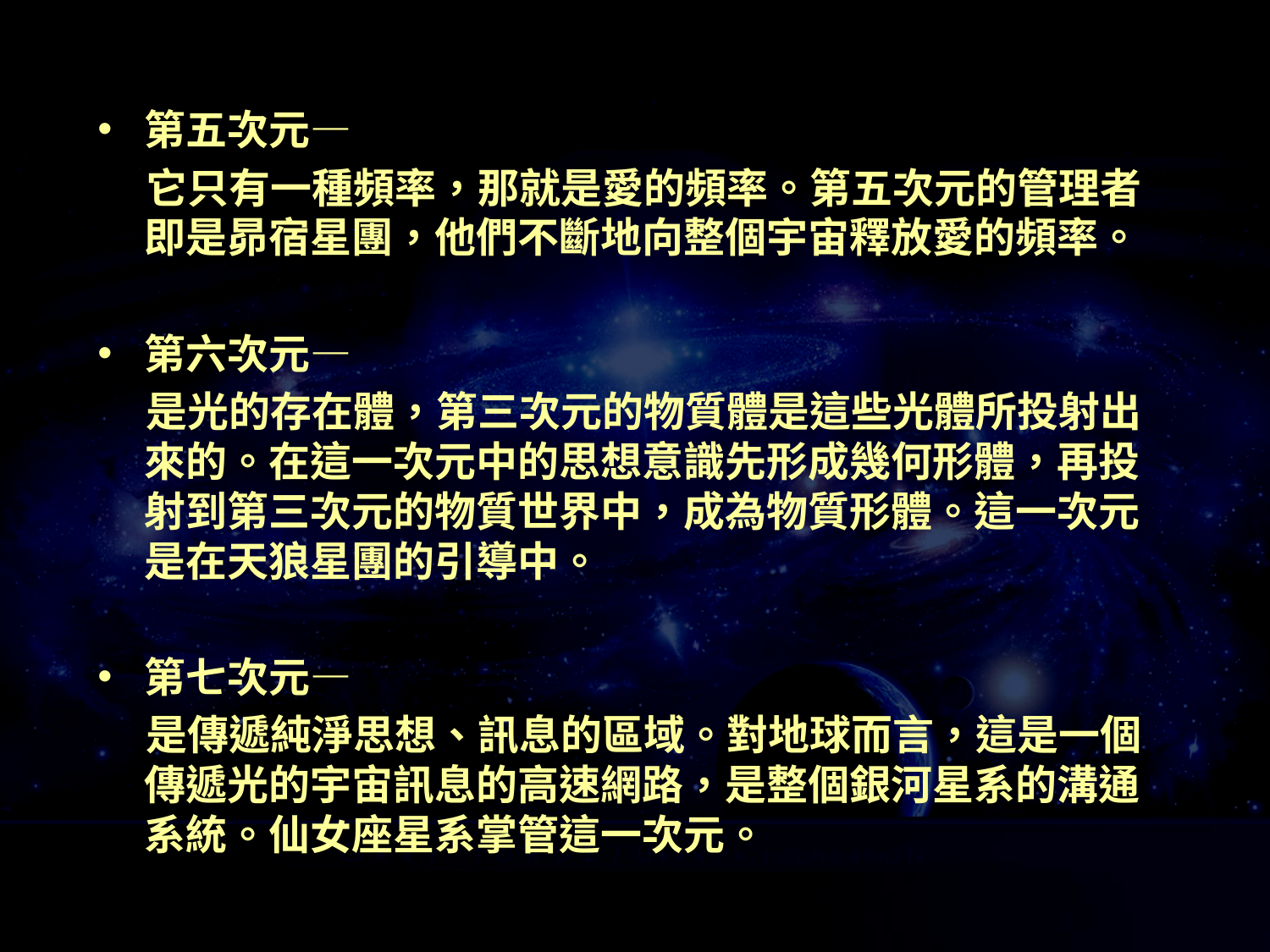

第五次元—
它只有一種頻率，那就是愛的頻率。第五次元的管理者即是昴宿星團，他們不斷地向整個宇宙釋放愛的頻率。

第六次元—
是光的存在體，第三次元的物質體是這些光體所投射出來的。在這一次元中的思想意識先形成幾何形體，再投射到第三次元的物質世界中，成為物質形體。這一次元是在天狼星團的引導中。

第七次元—
是傳遞純淨思想、訊息的區域。對地球而言，這是一個傳遞光的宇宙訊息的高速網路，是整個銀河星系的溝通系統。仙女座星系掌管這一次元。